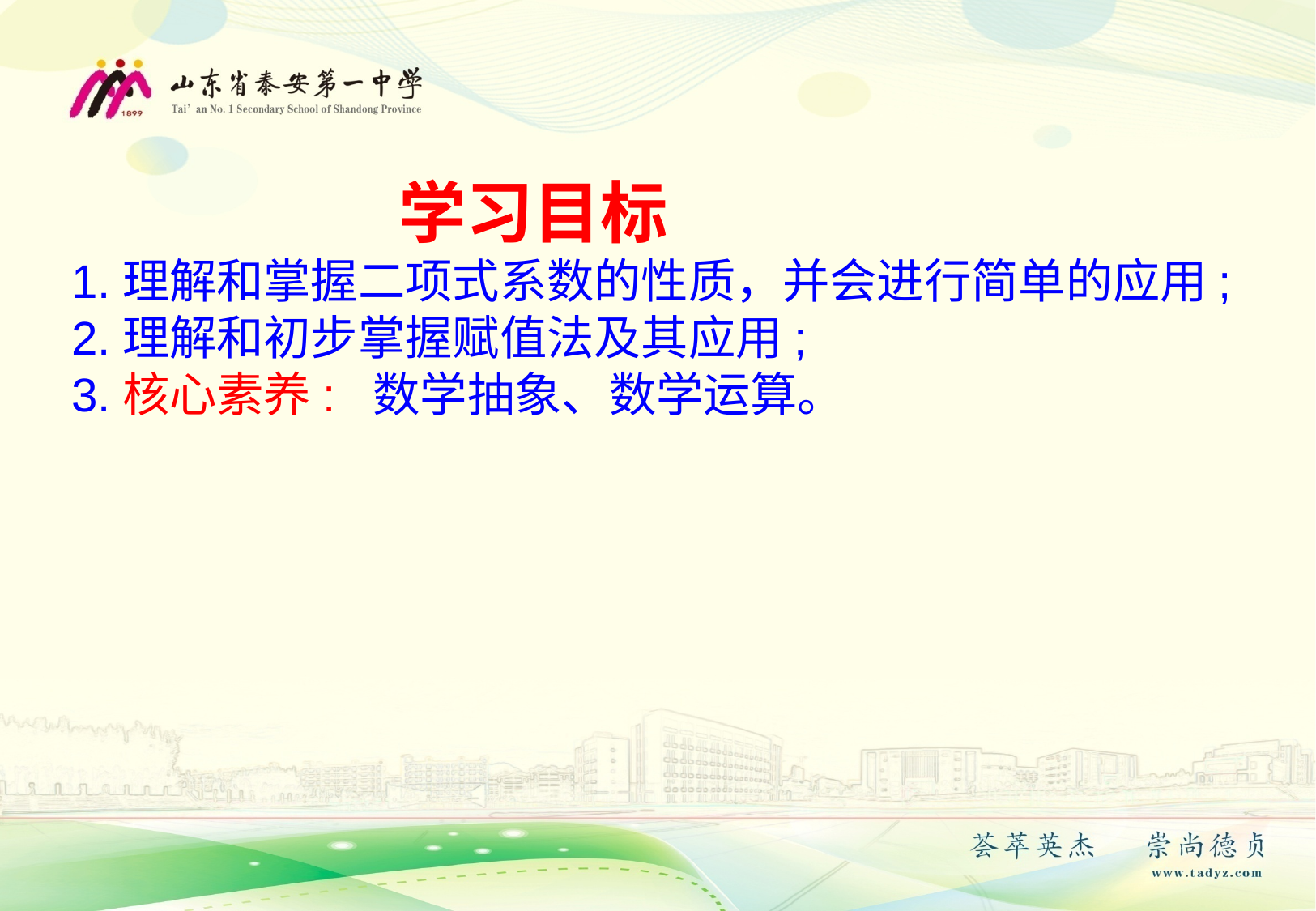

学习目标
1.理解和掌握二项式系数的性质，并会进行简单的应用;
2.理解和初步掌握赋值法及其应用;
3.核心素养:  数学抽象、数学运算。